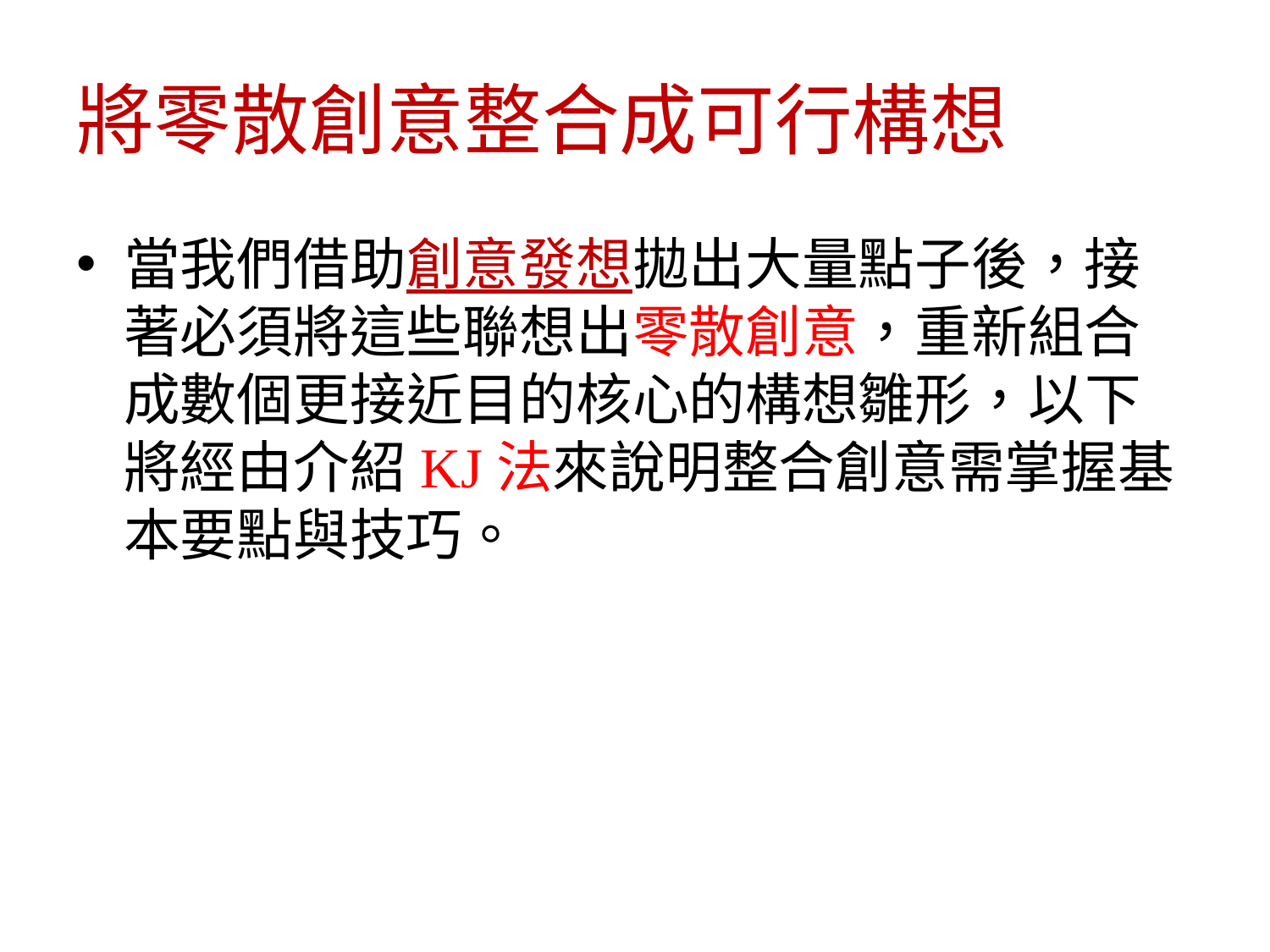

# 將零散創意整合成可行構想
當我們借助創意發想拋出大量點子後，接著必須將這些聯想出零散創意，重新組合成數個更接近目的核心的構想雛形，以下將經由介紹KJ法來說明整合創意需掌握基本要點與技巧。